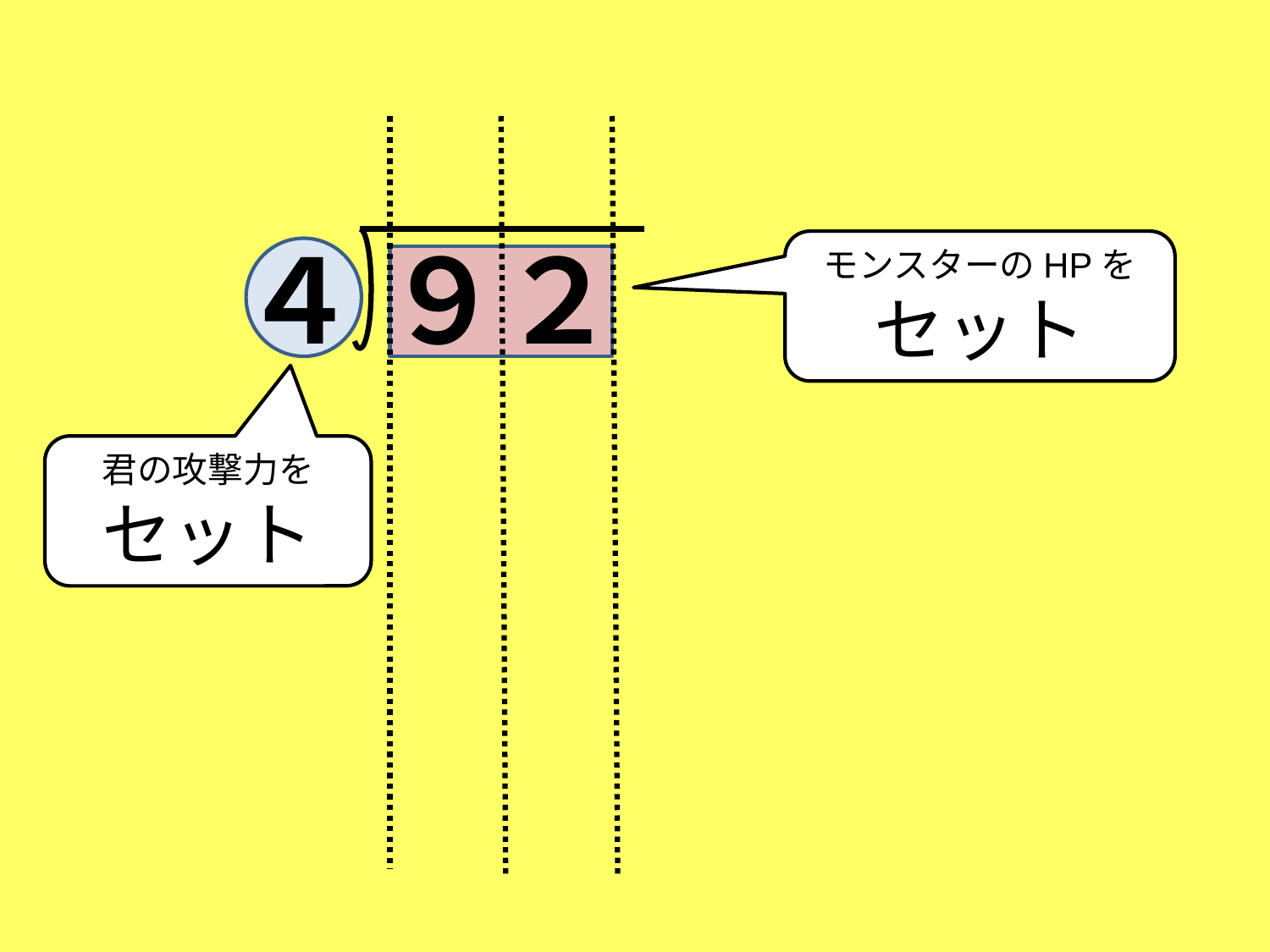

４
９
２

モンスターのHPを
セット

君の攻撃力を
セット